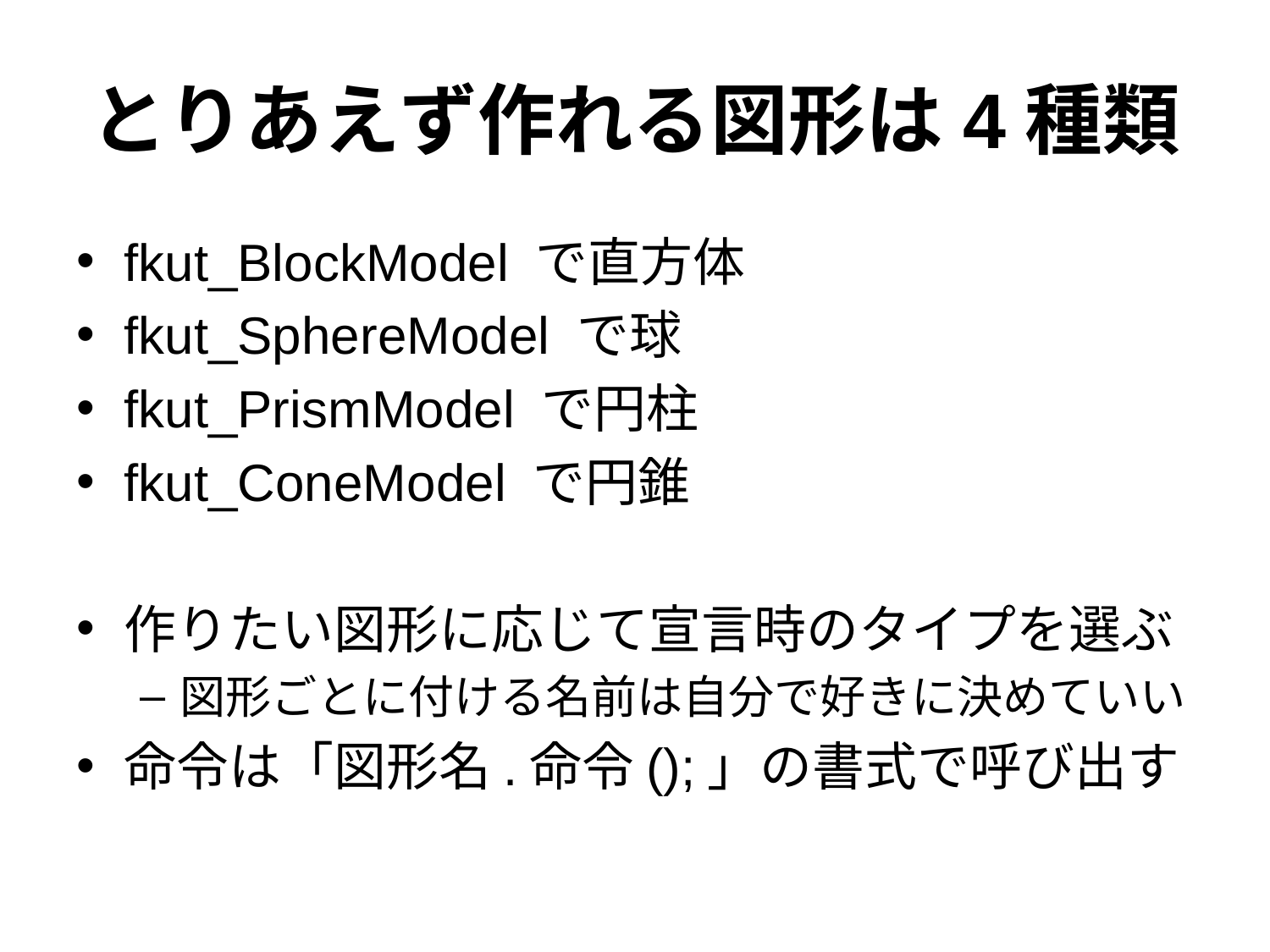

# とりあえず作れる図形は4種類
fkut_BlockModel で直方体
fkut_SphereModel で球
fkut_PrismModel で円柱
fkut_ConeModel で円錐

作りたい図形に応じて宣言時のタイプを選ぶ
図形ごとに付ける名前は自分で好きに決めていい
命令は「図形名.命令();」の書式で呼び出す